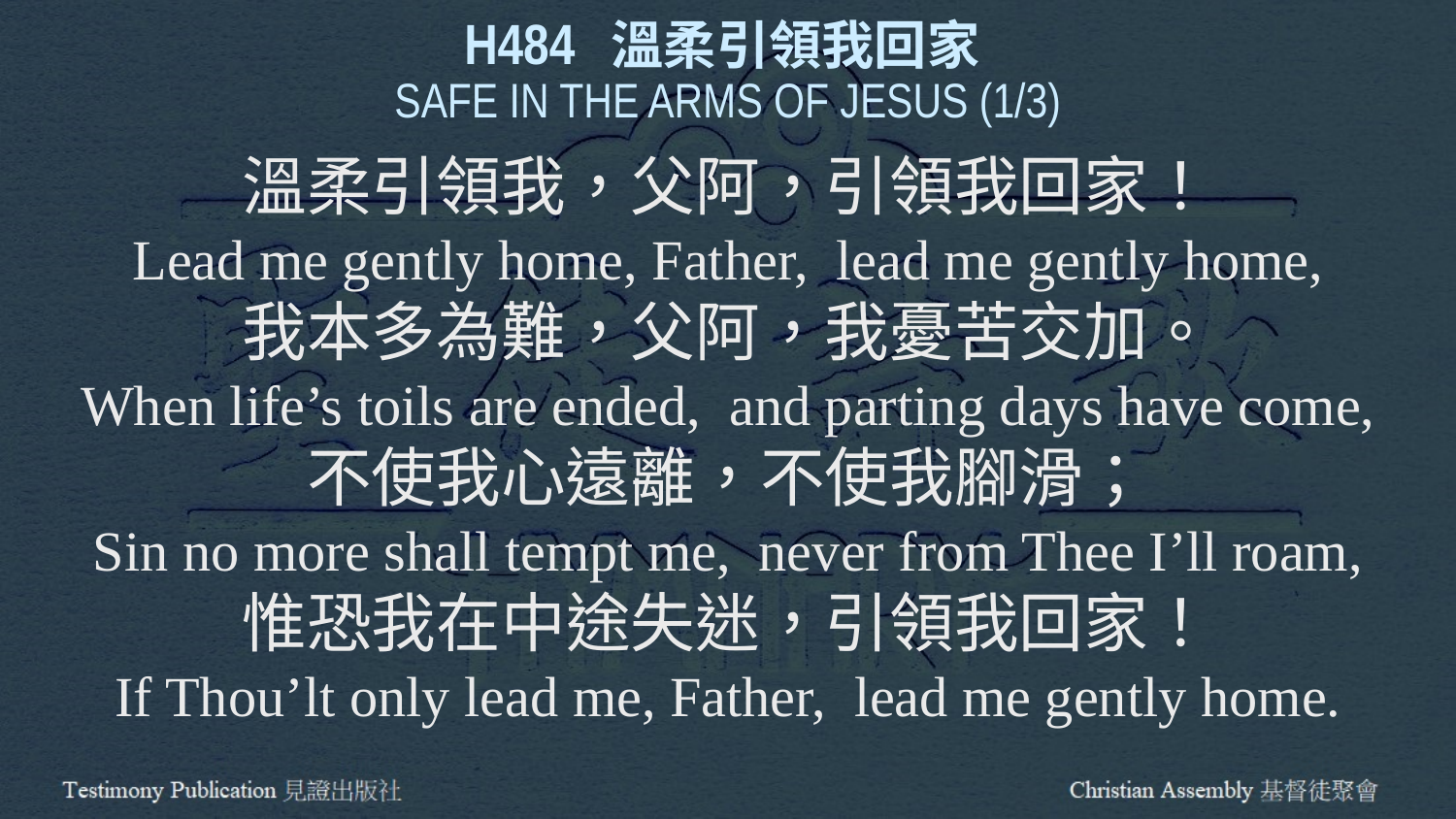

H484  溫柔引領我回家
SAFE IN THE ARMS OF JESUS (1/3)
溫柔引領我，父阿，引領我回家！
Lead me gently home, Father,  lead me gently home,
我本多為難，父阿，我憂苦交加。
When life’s toils are ended,  and parting days have come,
不使我心遠離，不使我腳滑；
Sin no more shall tempt me,  never from Thee I’ll roam,
惟恐我在中途失迷，引領我回家！
If Thou’lt only lead me, Father,  lead me gently home.